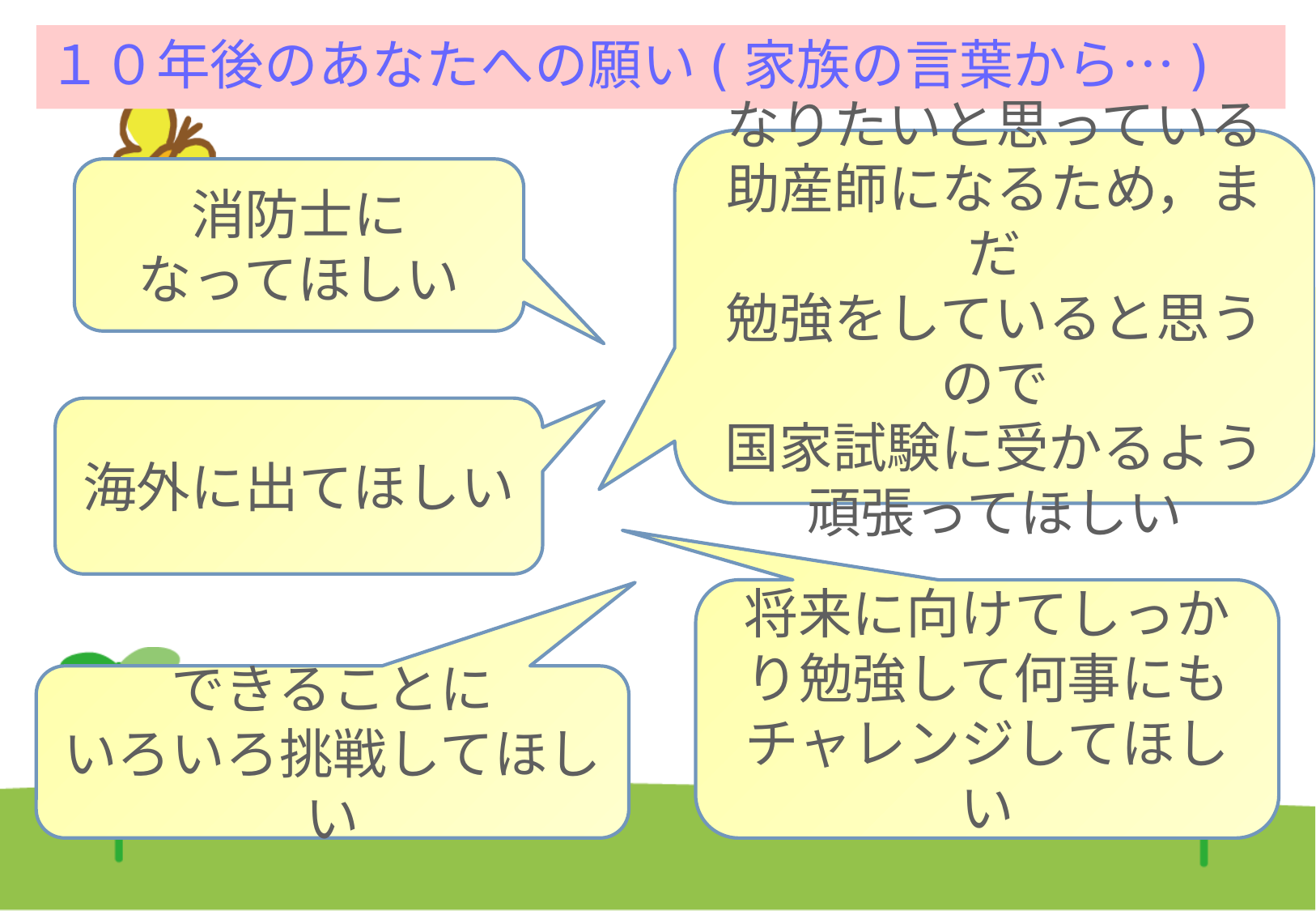

１０年後のあなたへの願い(家族の言葉から…)

なりたいと思っている
助産師になるため，まだ
勉強をしていると思うので
国家試験に受かるよう
頑張ってほしい
消防士に
なってほしい
海外に出てほしい
将来に向けてしっかり勉強して何事にもチャレンジしてほしい
できることに
いろいろ挑戦してほしい